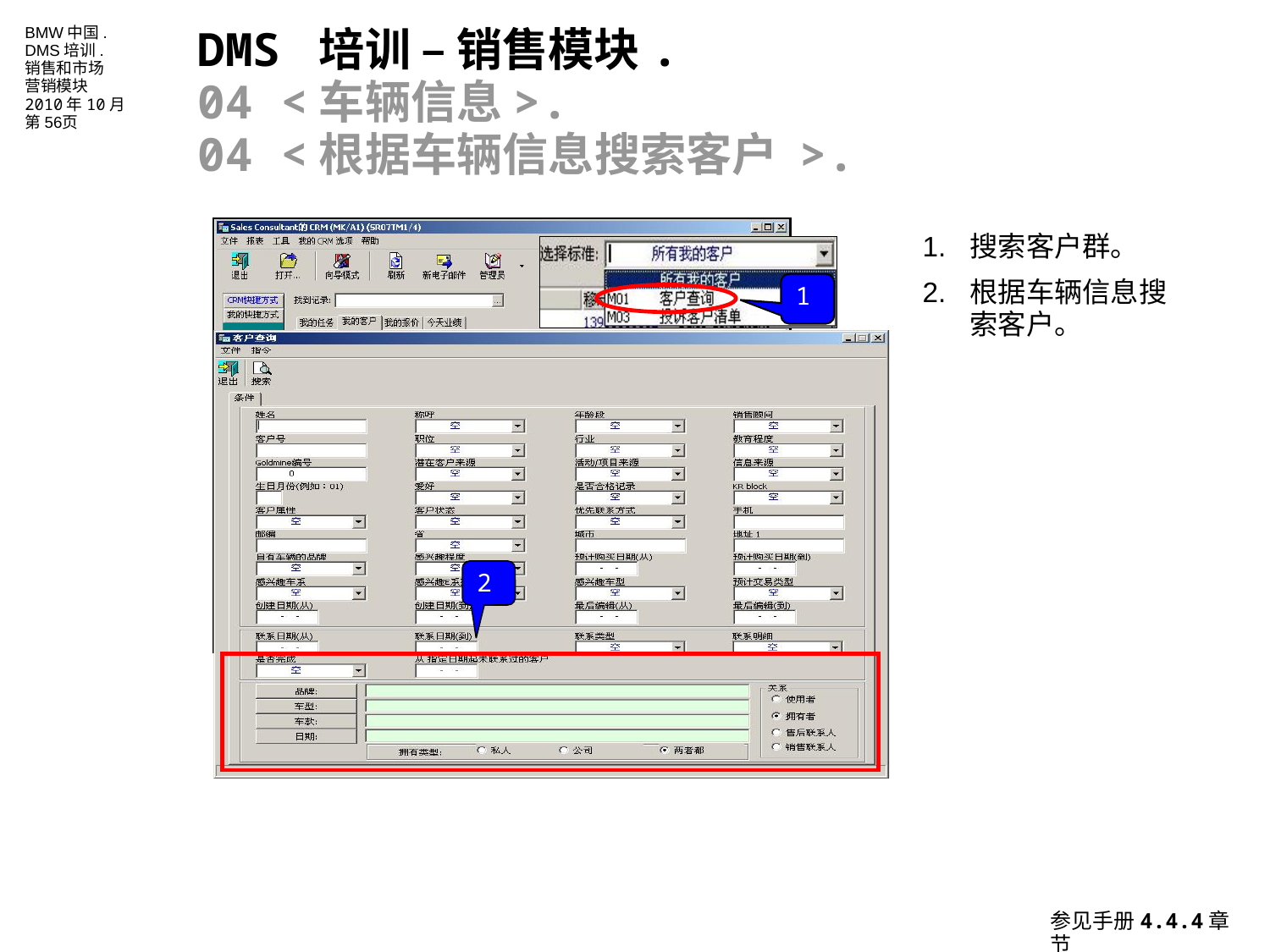

DMS 培训 – 销售模块.
04 <车辆信息>.
04 <根据车辆信息搜索客户 >.

1

2
搜索客户群。
根据车辆信息搜索客户。
参见手册4.4.4章节